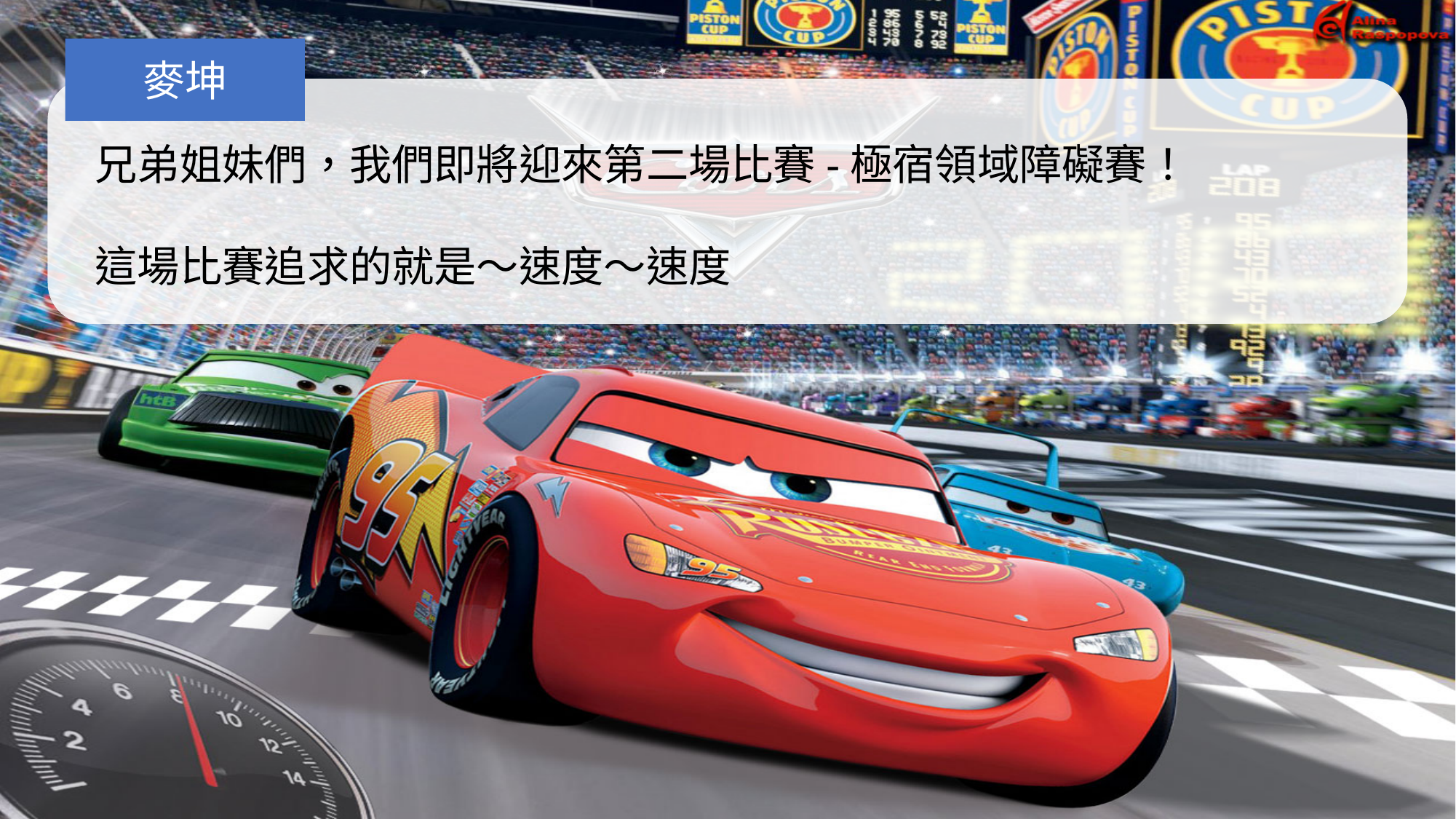

麥坤

兄弟姐妹們，我們即將迎來第二場比賽-極宿領域障礙賽！

這場比賽追求的就是～速度～速度